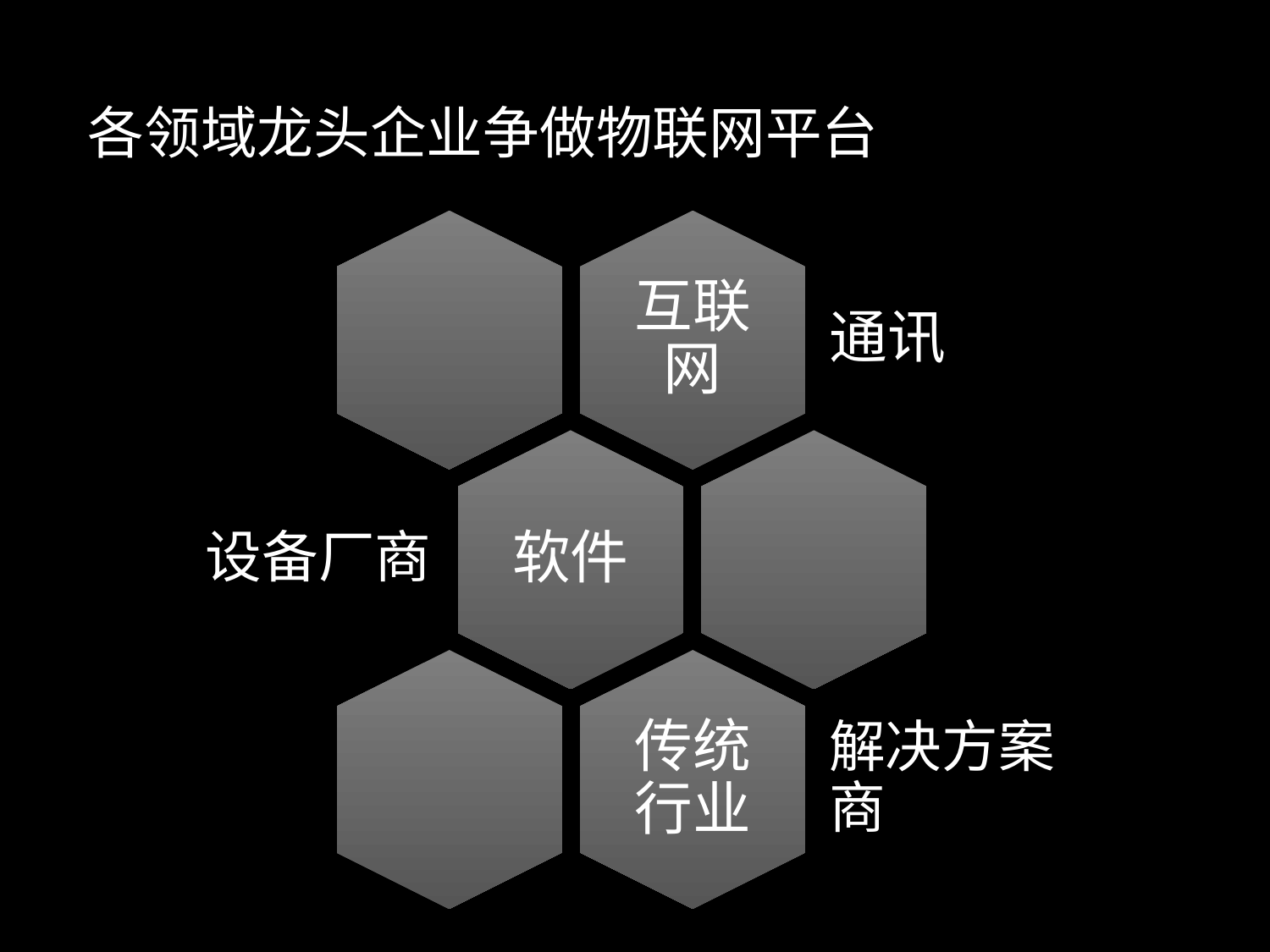

# 各领域龙头企业争做物联网平台
互联网
通讯

软件
设备厂商

传统行业
解决方案商